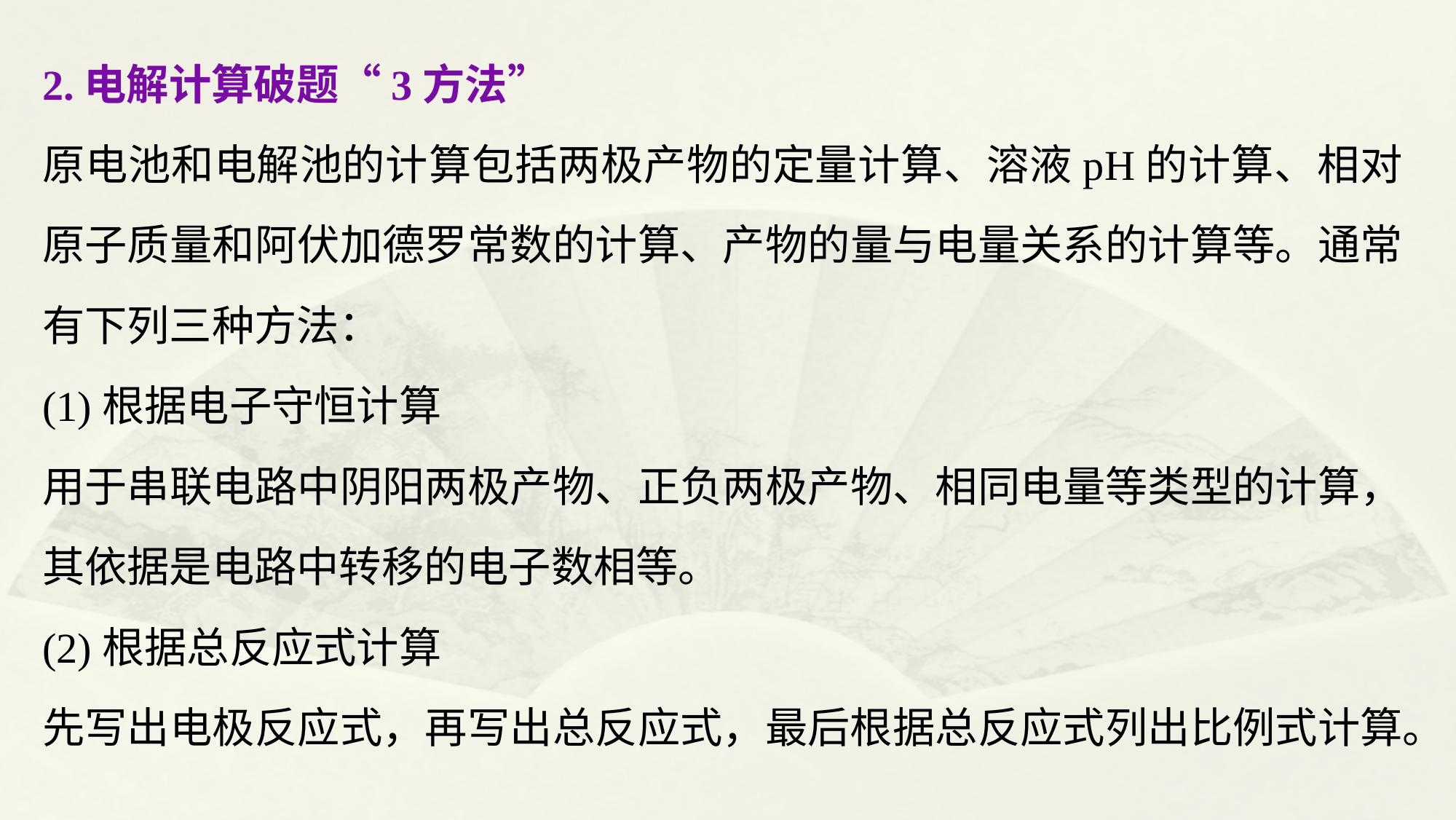

2.电解计算破题“3方法”
原电池和电解池的计算包括两极产物的定量计算、溶液pH的计算、相对原子质量和阿伏加德罗常数的计算、产物的量与电量关系的计算等。通常有下列三种方法：
(1)根据电子守恒计算
用于串联电路中阴阳两极产物、正负两极产物、相同电量等类型的计算，其依据是电路中转移的电子数相等。
(2)根据总反应式计算
先写出电极反应式，再写出总反应式，最后根据总反应式列出比例式计算。